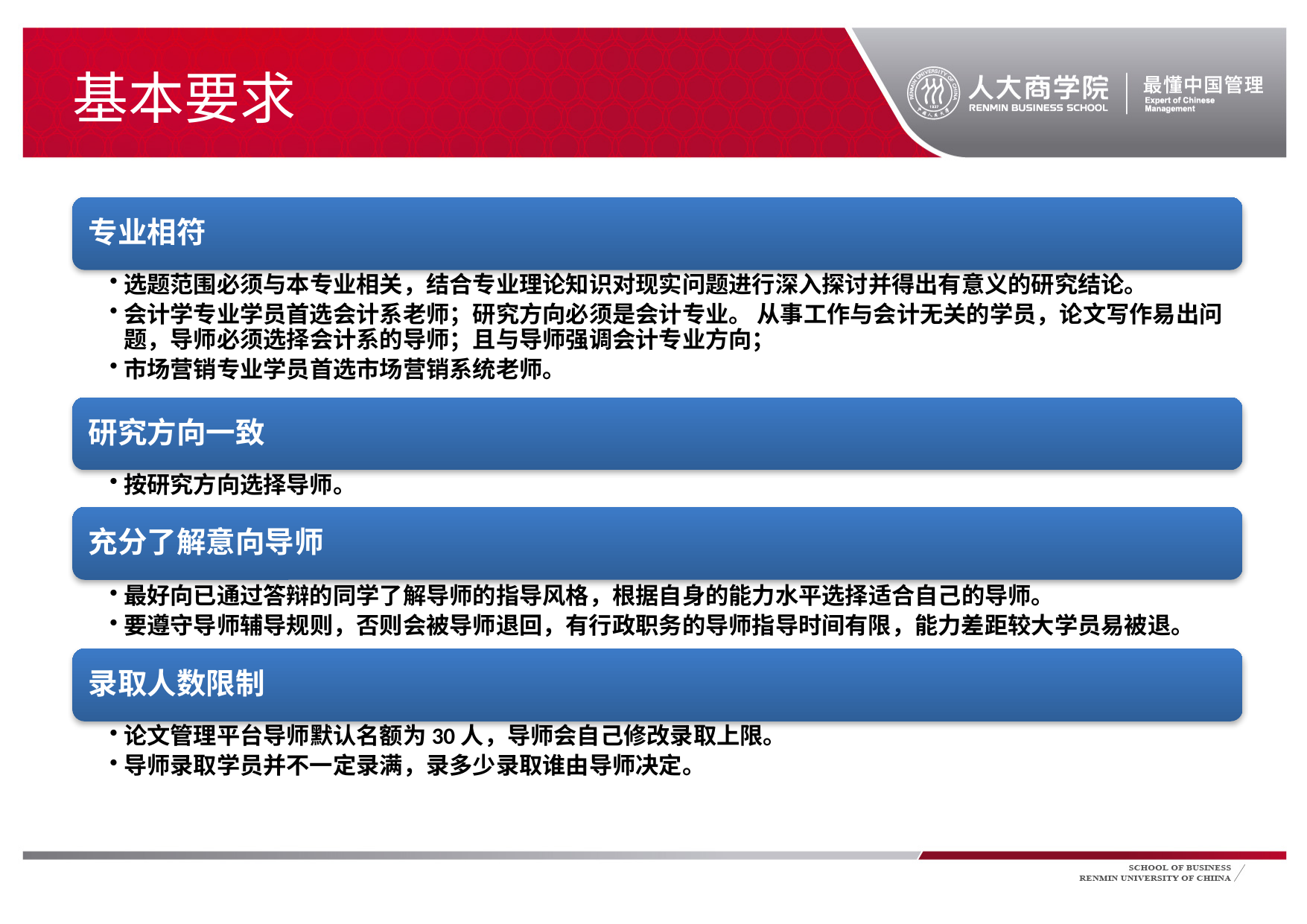

# 基本要求
专业相符
选题范围必须与本专业相关，结合专业理论知识对现实问题进行深入探讨并得出有意义的研究结论。
会计学专业学员首选会计系老师；研究方向必须是会计专业。 从事工作与会计无关的学员，论文写作易出问题，导师必须选择会计系的导师；且与导师强调会计专业方向；
市场营销专业学员首选市场营销系统老师。
研究方向一致
按研究方向选择导师。
充分了解意向导师
最好向已通过答辩的同学了解导师的指导风格，根据自身的能力水平选择适合自己的导师。
要遵守导师辅导规则，否则会被导师退回，有行政职务的导师指导时间有限，能力差距较大学员易被退。
录取人数限制
论文管理平台导师默认名额为30人，导师会自己修改录取上限。
导师录取学员并不一定录满，录多少录取谁由导师决定。